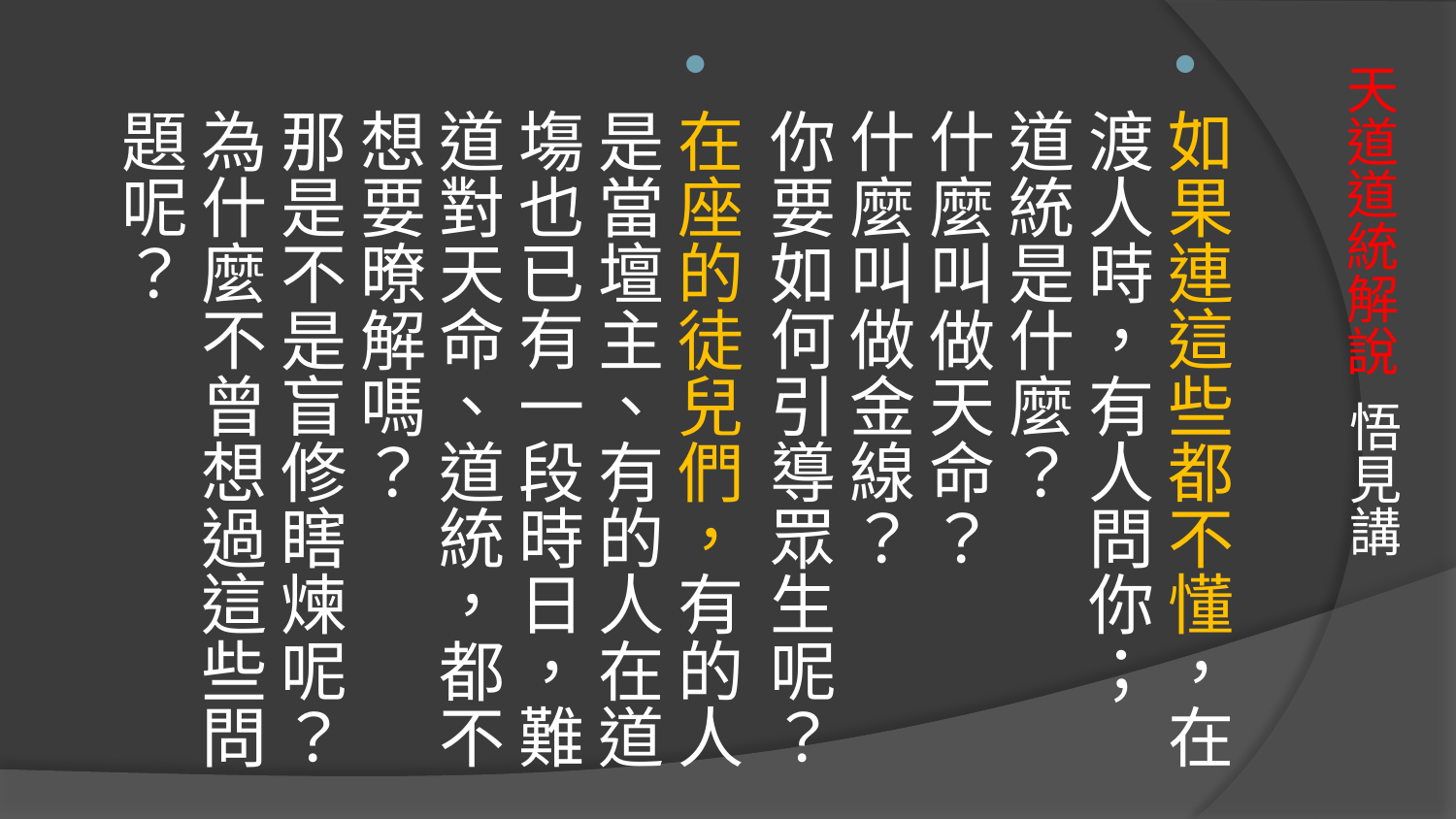

如果連這些都不懂，在渡人時，有人問你；
道統是什麼？
什麼叫做天命？
什麼叫做金線？
你要如何引導眾生呢？
在座的徒兒們，有的人是當壇主、有的人在道塲也已有一段時日，難道對天命、道統，都不想要暸解嗎？
那是不是盲修瞎煉呢？
為什麼不曾想過這些問題呢？

# 天道道統解說  悟見講